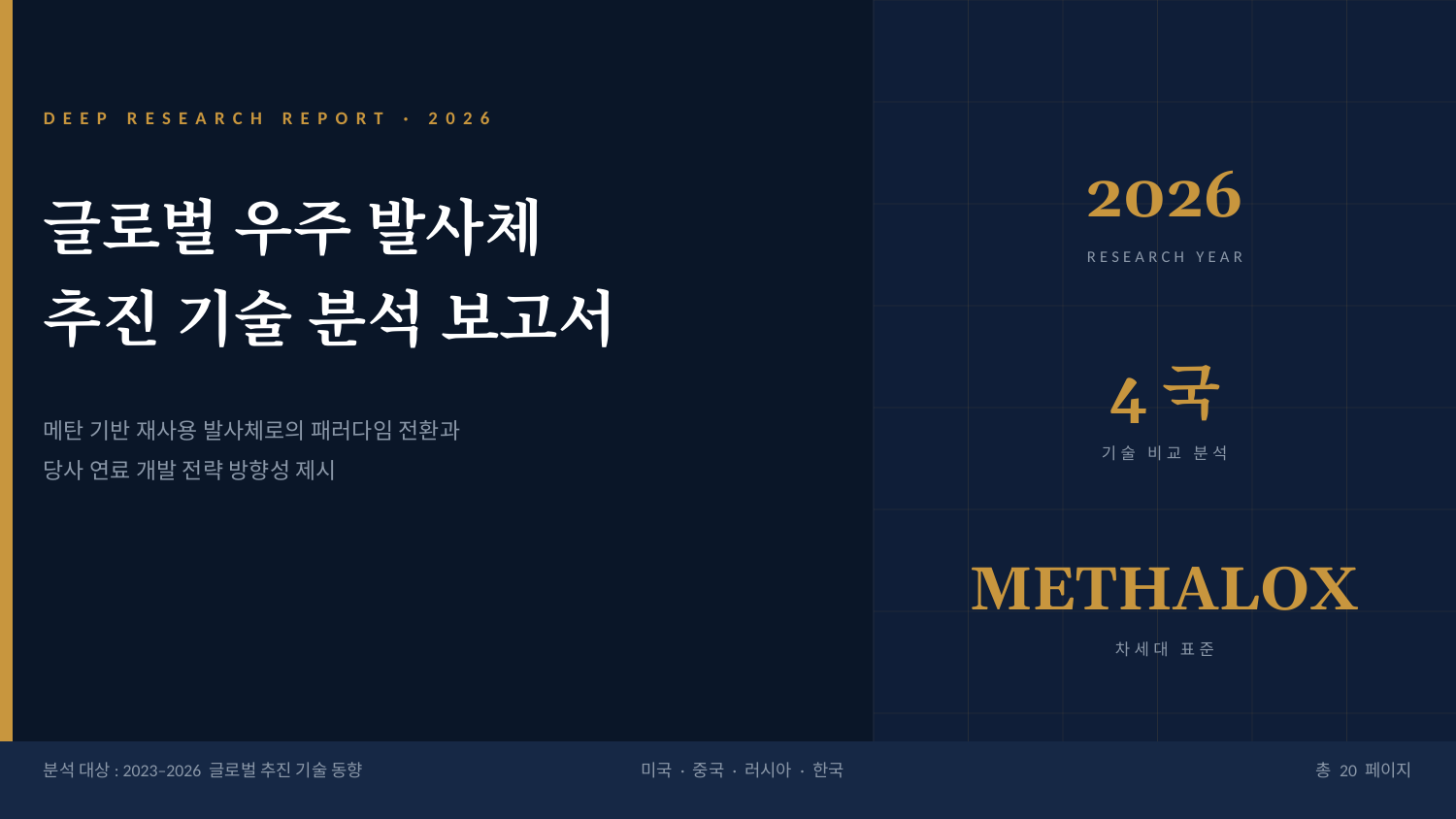

DEEP RESEARCH REPORT · 2026

2026
글로벌 우주 발사체
추진 기술 분석 보고서

RESEARCH YEAR

4국
메탄 기반 재사용 발사체로의 패러다임 전환과
당사 연료 개발 전략 방향성 제시

기술 비교 분석

METHALOX

차세대 표준

분석 대상: 2023–2026 글로벌 추진 기술 동향
미국 · 중국 · 러시아 · 한국
총 20 페이지